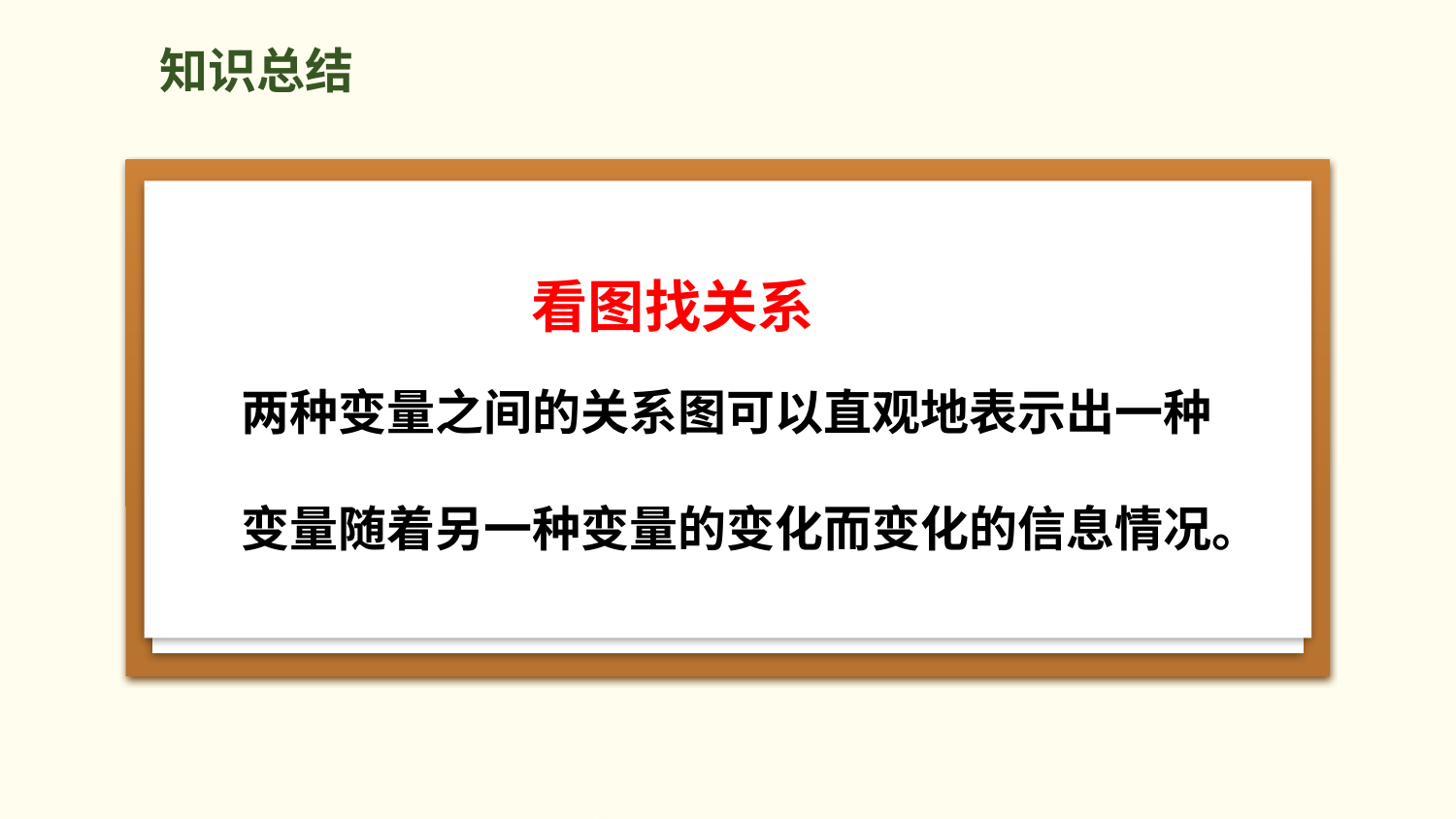

知识总结

.
看图找关系
两种变量之间的关系图可以直观地表示出一种变量随着另一种变量的变化而变化的信息情况。